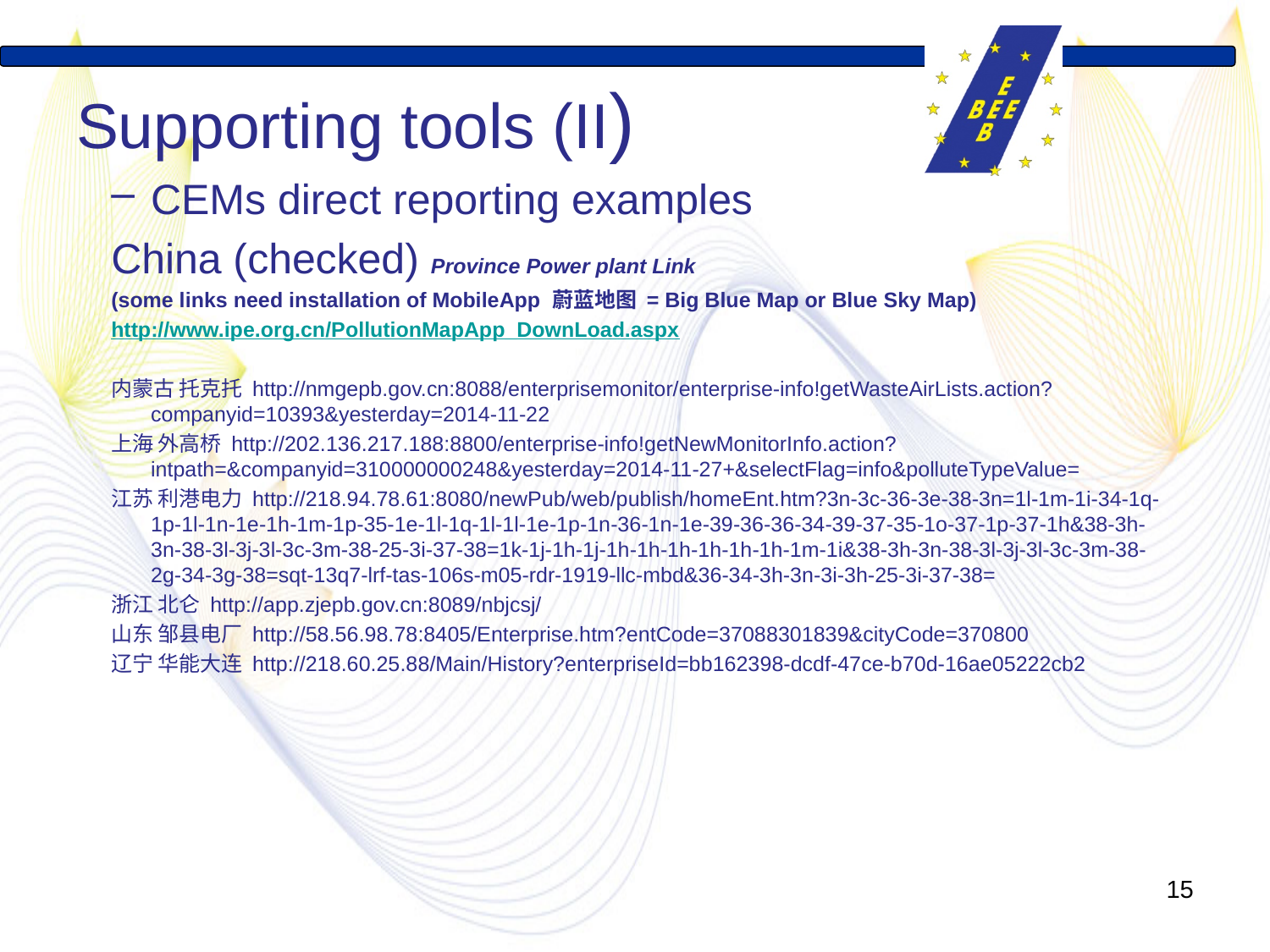

# Supporting tools (II)
CEMs direct reporting examples
China (checked) Province Power plant Link
(some links need installation of MobileApp 蔚蓝地图 = Big Blue Map or Blue Sky Map)
http://www.ipe.org.cn/PollutionMapApp_DownLoad.aspx

内蒙古 托克托 http://nmgepb.gov.cn:8088/enterprisemonitor/enterprise-info!getWasteAirLists.action?companyid=10393&yesterday=2014-11-22
上海 外高桥 http://202.136.217.188:8800/enterprise-info!getNewMonitorInfo.action?intpath=&companyid=310000000248&yesterday=2014-11-27+&selectFlag=info&polluteTypeValue=
江苏 利港电力 http://218.94.78.61:8080/newPub/web/publish/homeEnt.htm?3n-3c-36-3e-38-3n=1l-1m-1i-34-1q-1p-1l-1n-1e-1h-1m-1p-35-1e-1l-1q-1l-1l-1e-1p-1n-36-1n-1e-39-36-36-34-39-37-35-1o-37-1p-37-1h&38-3h-3n-38-3l-3j-3l-3c-3m-38-25-3i-37-38=1k-1j-1h-1j-1h-1h-1h-1h-1h-1h-1m-1i&38-3h-3n-38-3l-3j-3l-3c-3m-38-2g-34-3g-38=sqt-13q7-lrf-tas-106s-m05-rdr-1919-llc-mbd&36-34-3h-3n-3i-3h-25-3i-37-38=
浙江 北仑 http://app.zjepb.gov.cn:8089/nbjcsj/
山东 邹县电厂 http://58.56.98.78:8405/Enterprise.htm?entCode=37088301839&cityCode=370800
辽宁 华能大连 http://218.60.25.88/Main/History?enterpriseId=bb162398-dcdf-47ce-b70d-16ae05222cb2

15